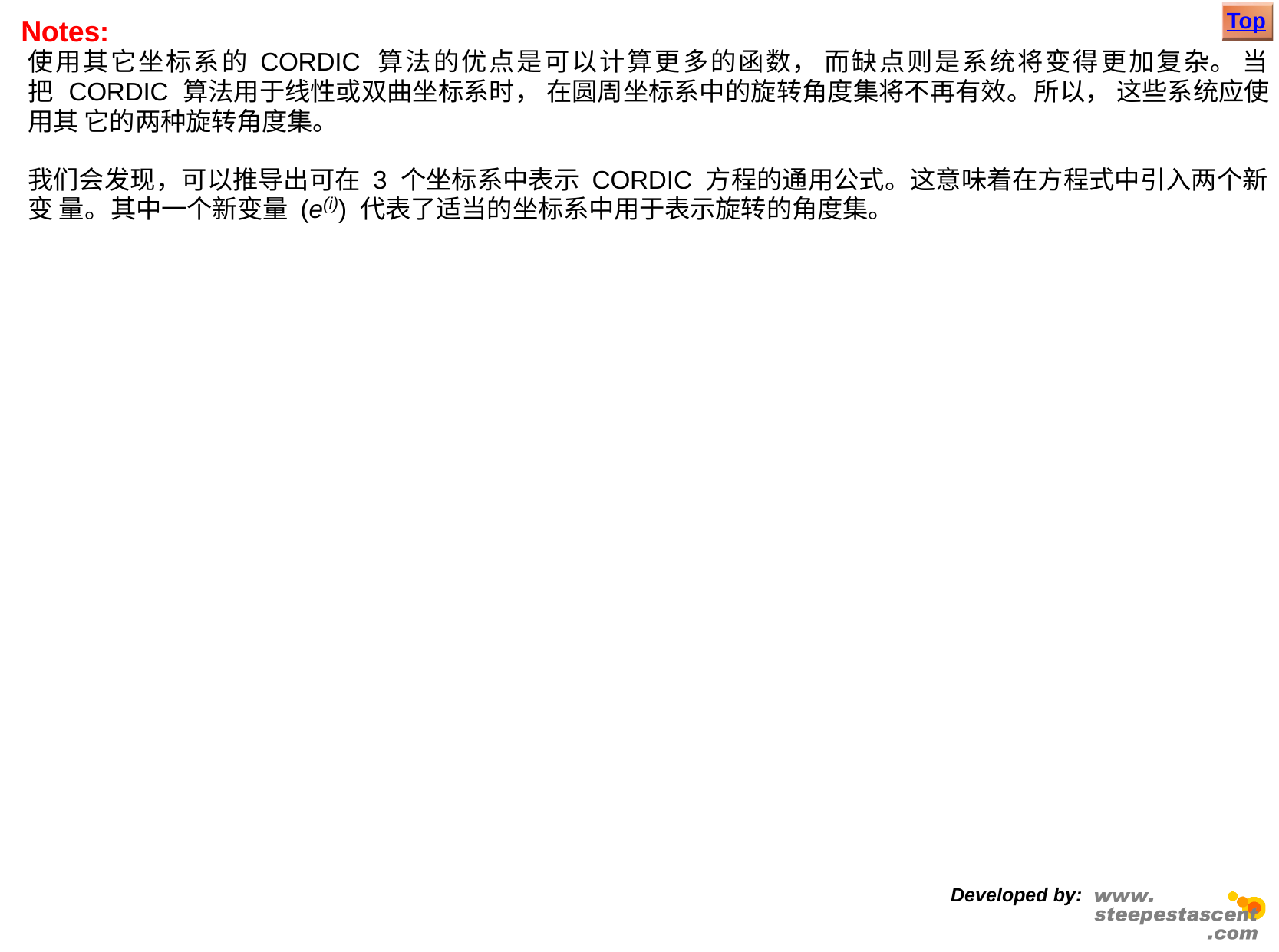

Top
# Notes:
使用其它坐标系的 CORDIC 算法的优点是可以计算更多的函数， 而缺点则是系统将变得更加复杂。 当把 CORDIC 算法用于线性或双曲坐标系时， 在圆周坐标系中的旋转角度集将不再有效。所以， 这些系统应使用其 它的两种旋转角度集。
我们会发现，可以推导出可在 3 个坐标系中表示 CORDIC 方程的通用公式。这意味着在方程式中引入两个新变 量。其中一个新变量 (e(i)) 代表了适当的坐标系中用于表示旋转的角度集。
Developed by: